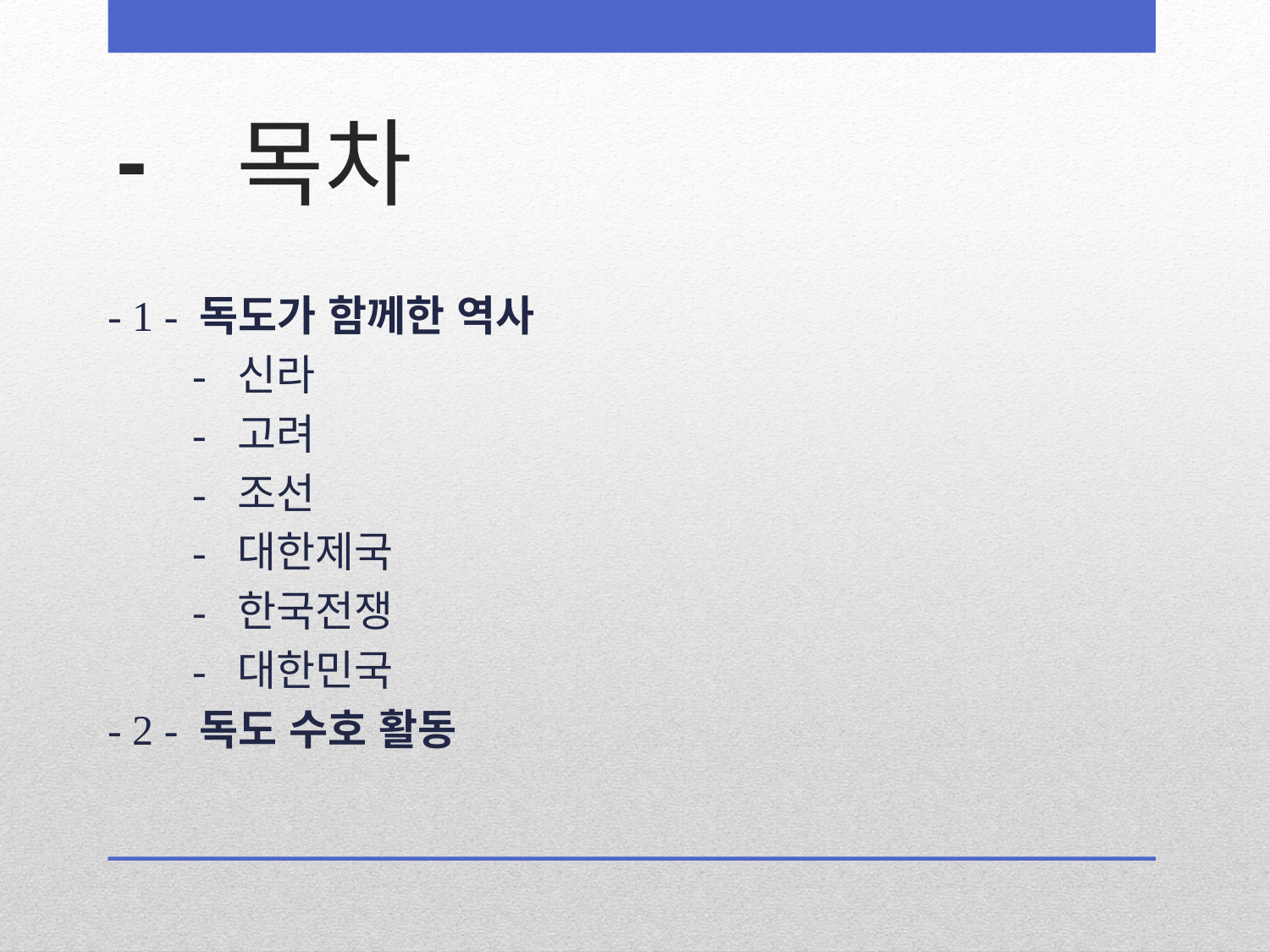

# -   목차
- 1 - 독도가 함께한 역사
        -  신라
        -  고려
        -  조선
        -  대한제국
        -  한국전쟁
        -  대한민국
- 2 - 독도 수호 활동